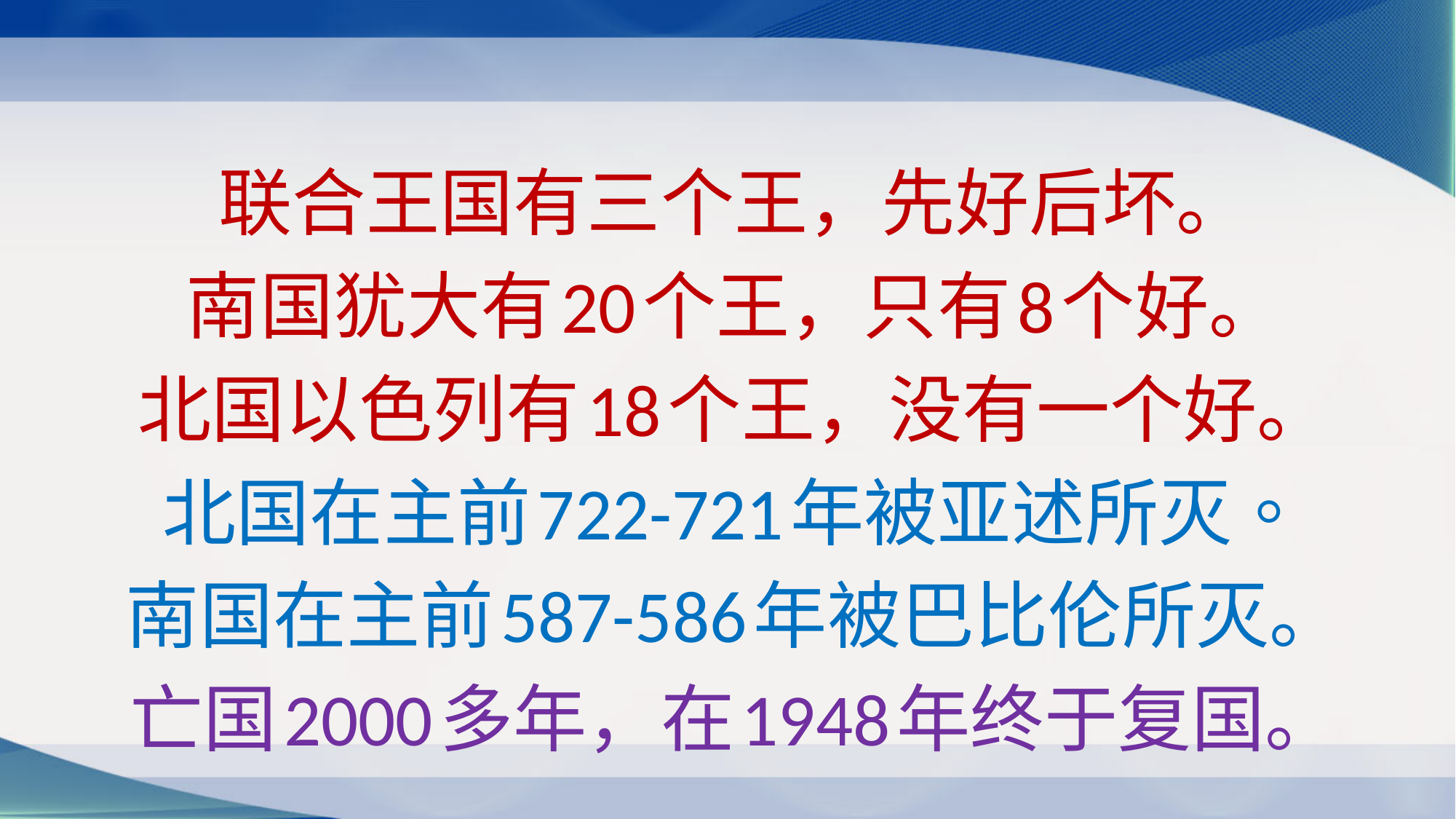

联合王国有三个王，先好后坏。
南国犹大有20个王，只有8个好。
北国以色列有18个王，没有一个好。
北国在主前722-721年被亚述所灭。
南国在主前587-586年被巴比伦所灭。
亡国2000多年，在1948年终于复国。